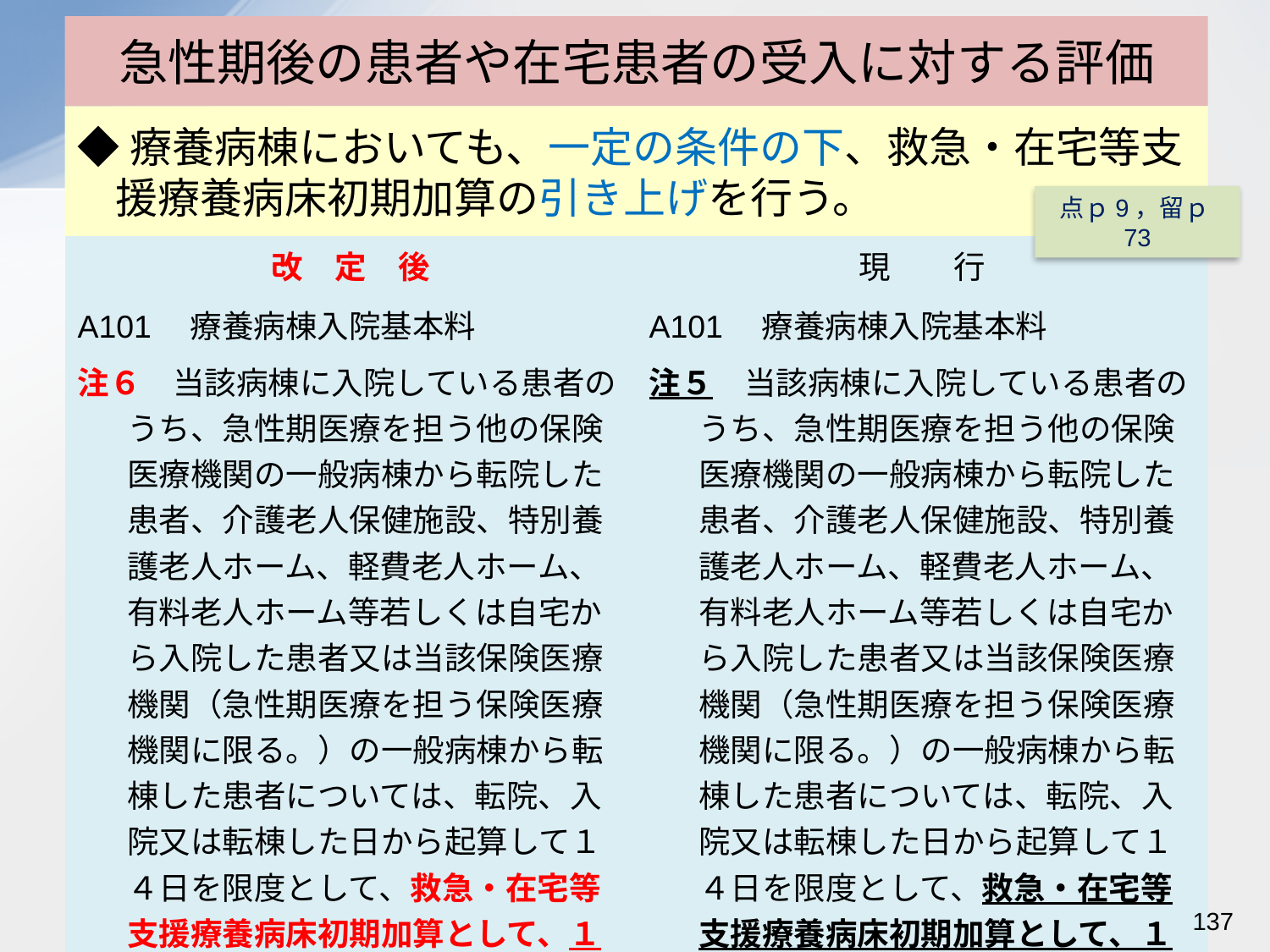

# 急性期後の患者や在宅患者の受入に対する評価
◆療養病棟においても、一定の条件の下、救急・在宅等支援療養病床初期加算の引き上げを行う。
点ｐ9，留ｐ73
| 改　定　後 | 現　　行 |
| --- | --- |
| A101　療養病棟入院基本料 注６　当該病棟に入院している患者のうち、急性期医療を担う他の保険医療機関の一般病棟から転院した患者、介護老人保健施設、特別養護老人ホーム、軽費老人ホーム、有料老人ホーム等若しくは自宅から入院した患者又は当該保険医療機関（急性期医療を担う保険医療機関に限る。）の一般病棟から転棟した患者については、転院、入院又は転棟した日から起算して１４日を限度として、救急・在宅等支援療養病床初期加算として、１日につき１５０点（療養病棟入院基本料１を算定する場合にあっては１日につき３００点）を所定点数に加算する。 | A101　療養病棟入院基本料 注５　当該病棟に入院している患者のうち、急性期医療を担う他の保険医療機関の一般病棟から転院した患者、介護老人保健施設、特別養護老人ホーム、軽費老人ホーム、有料老人ホーム等若しくは自宅から入院した患者又は当該保険医療機関（急性期医療を担う保険医療機関に限る。）の一般病棟から転棟した患者については、転院、入院又は転棟した日から起算して１４日を限度として、救急・在宅等支援療養病床初期加算として、１日につき１５０点を所定点数に加算する。 |
137